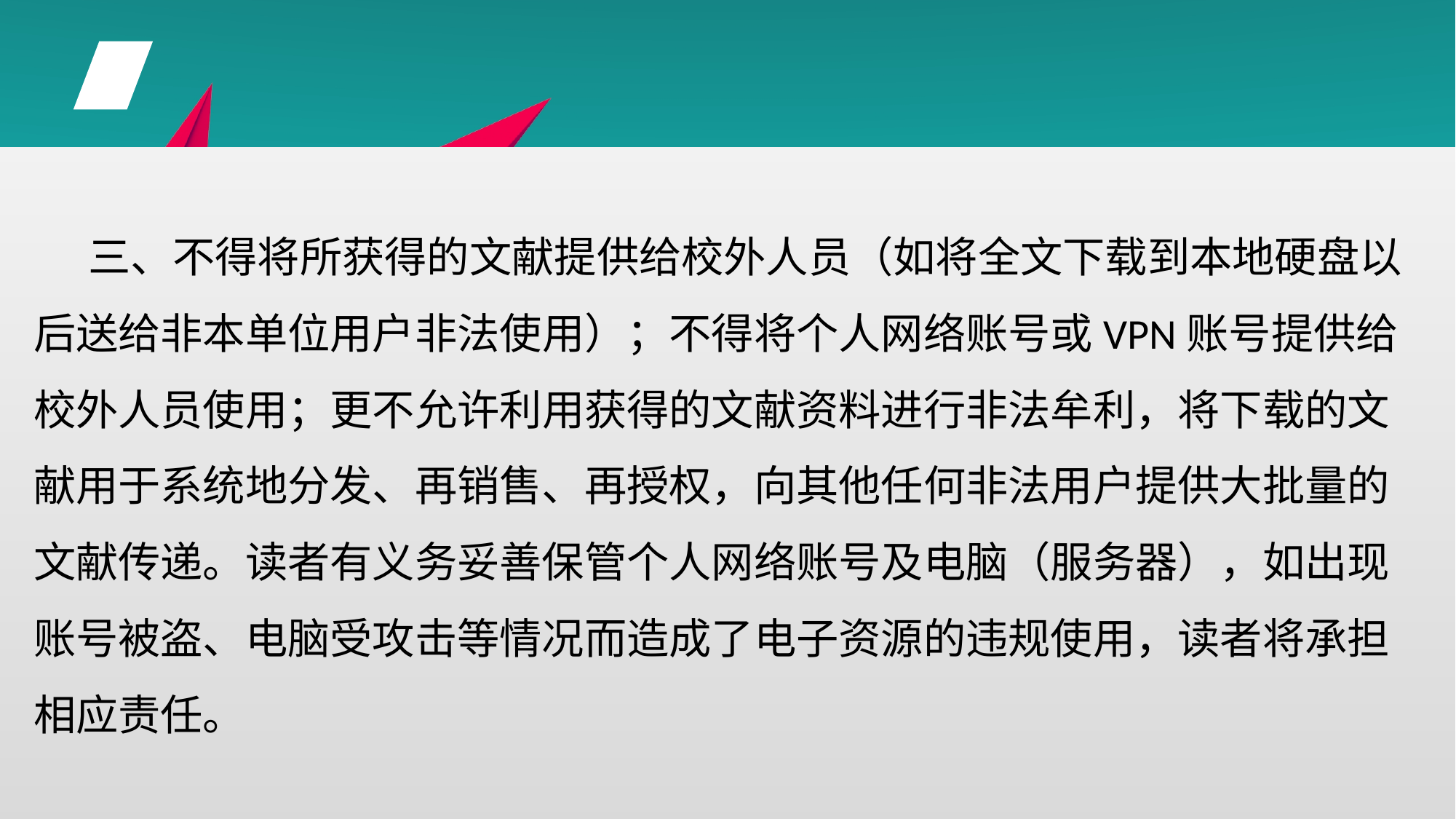

三、不得将所获得的文献提供给校外人员（如将全文下载到本地硬盘以后送给非本单位用户非法使用）；不得将个人网络账号或VPN账号提供给校外人员使用；更不允许利用获得的文献资料进行非法牟利，将下载的文献用于系统地分发、再销售、再授权，向其他任何非法用户提供大批量的文献传递。读者有义务妥善保管个人网络账号及电脑（服务器），如出现账号被盗、电脑受攻击等情况而造成了电子资源的违规使用，读者将承担相应责任。